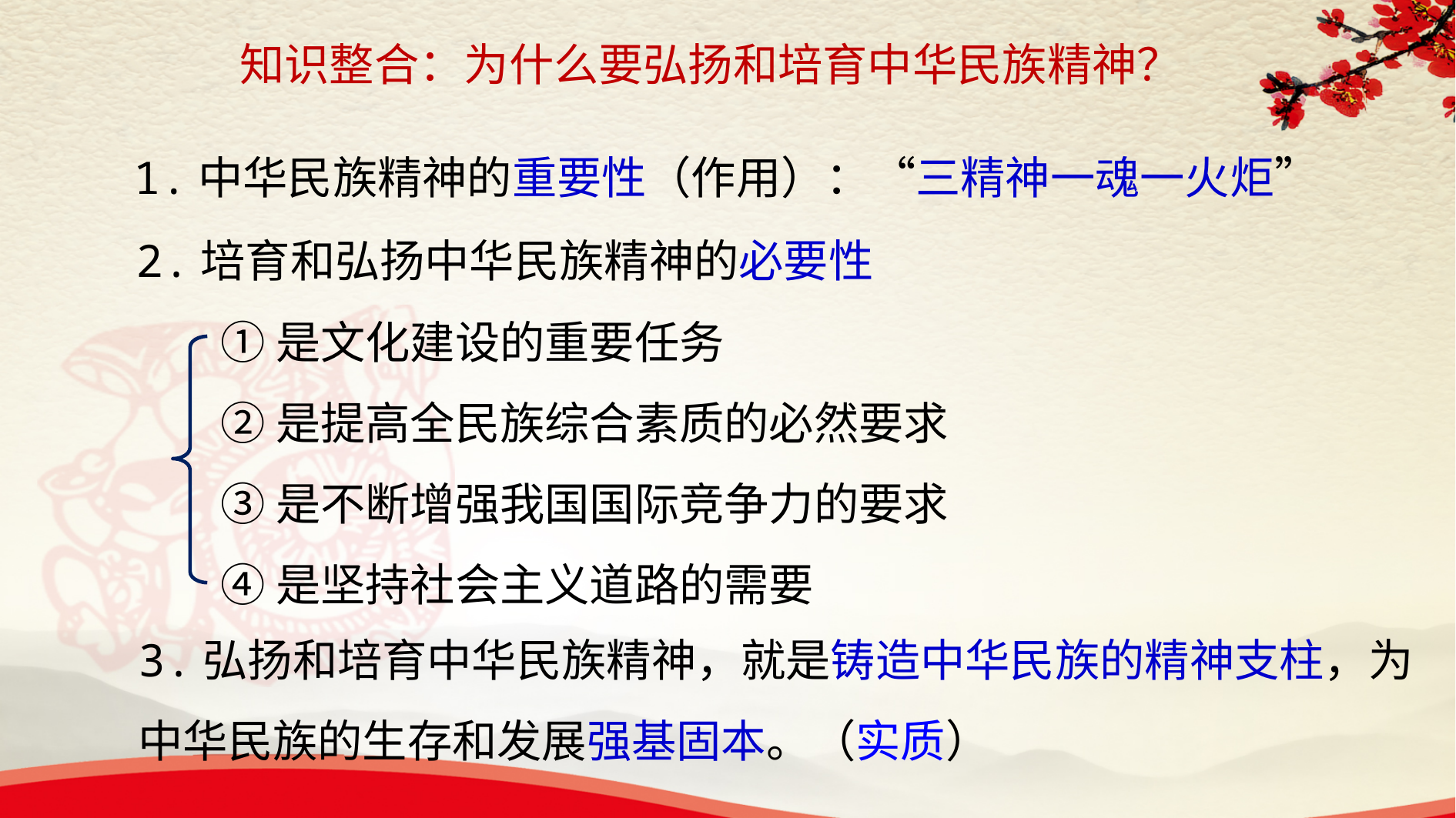

知识整合：为什么要弘扬和培育中华民族精神？
 1.中华民族精神的重要性（作用）：“三精神一魂一火炬”
2.培育和弘扬中华民族精神的必要性
①是文化建设的重要任务
②是提高全民族综合素质的必然要求
③是不断增强我国国际竞争力的要求
④是坚持社会主义道路的需要

3.弘扬和培育中华民族精神，就是铸造中华民族的精神支柱，为中华民族的生存和发展强基固本。（实质）